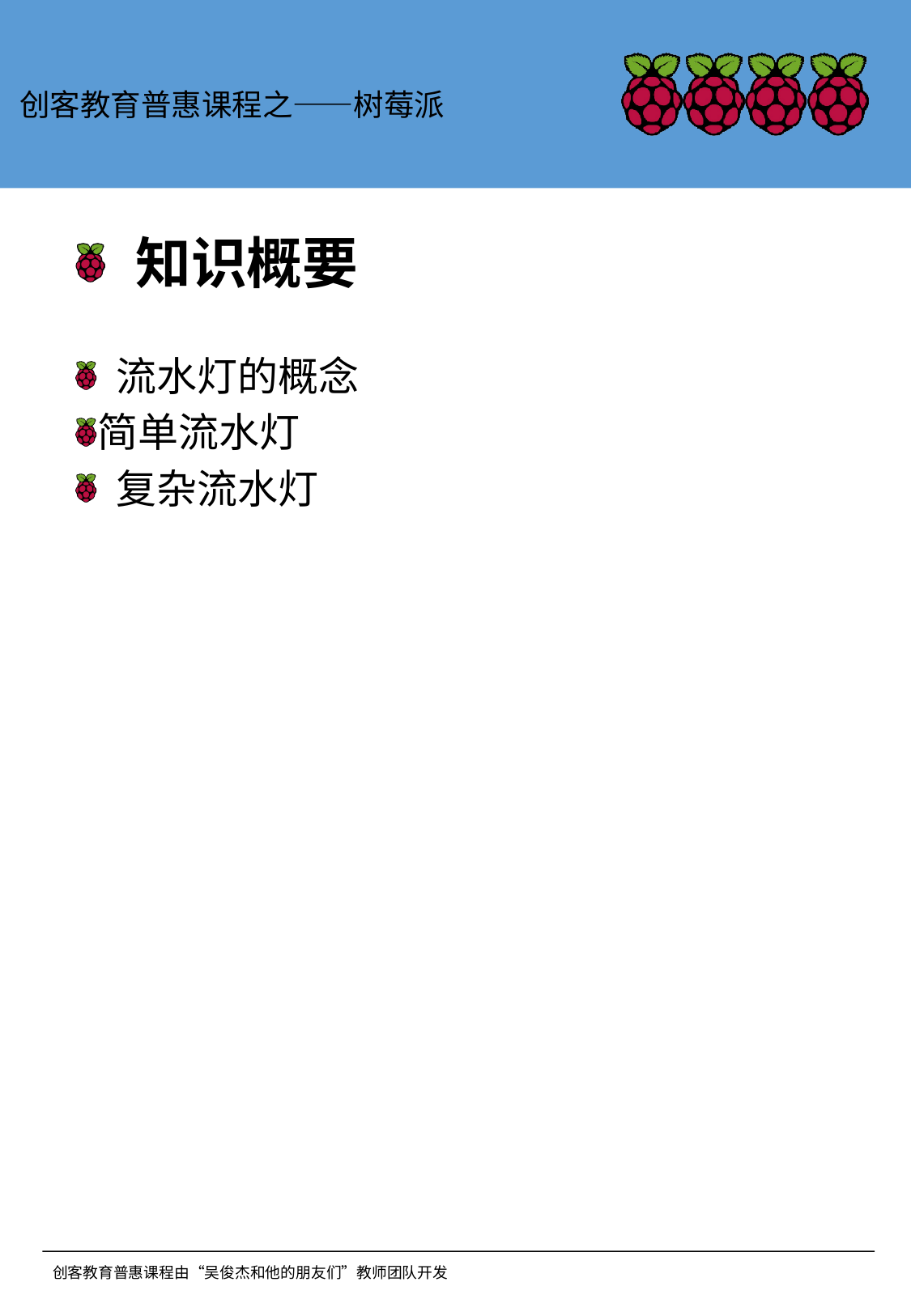

创客教育普惠课程之——树莓派
# 知识概要
 流水灯的概念
简单流水灯
 复杂流水灯

创客教育普惠课程由“吴俊杰和他的朋友们”教师团队开发